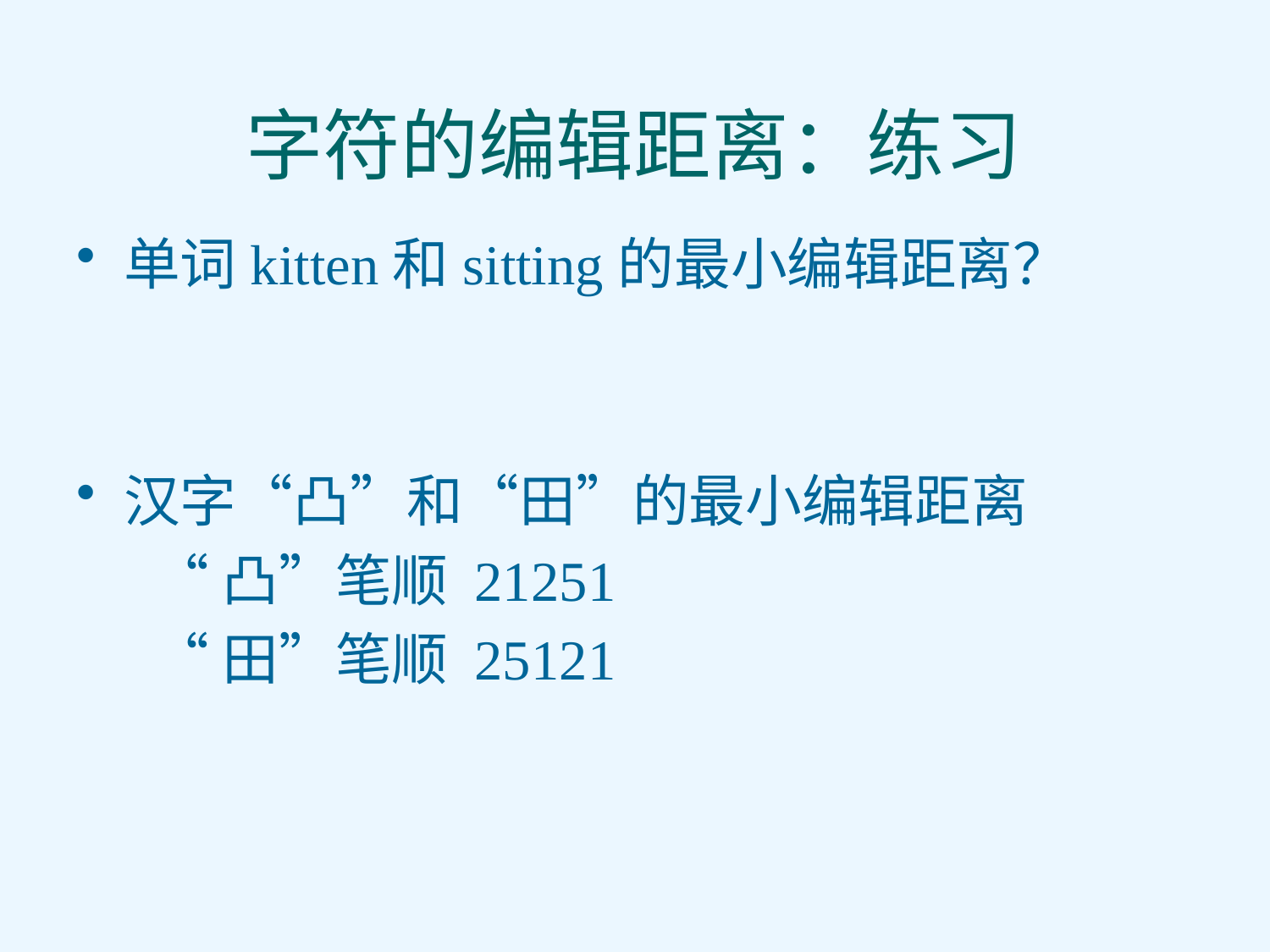

# 字符的编辑距离：练习
单词kitten和sitting的最小编辑距离？

汉字“凸”和“田”的最小编辑距离
      “凸”笔顺 21251
      “田”笔顺 25121